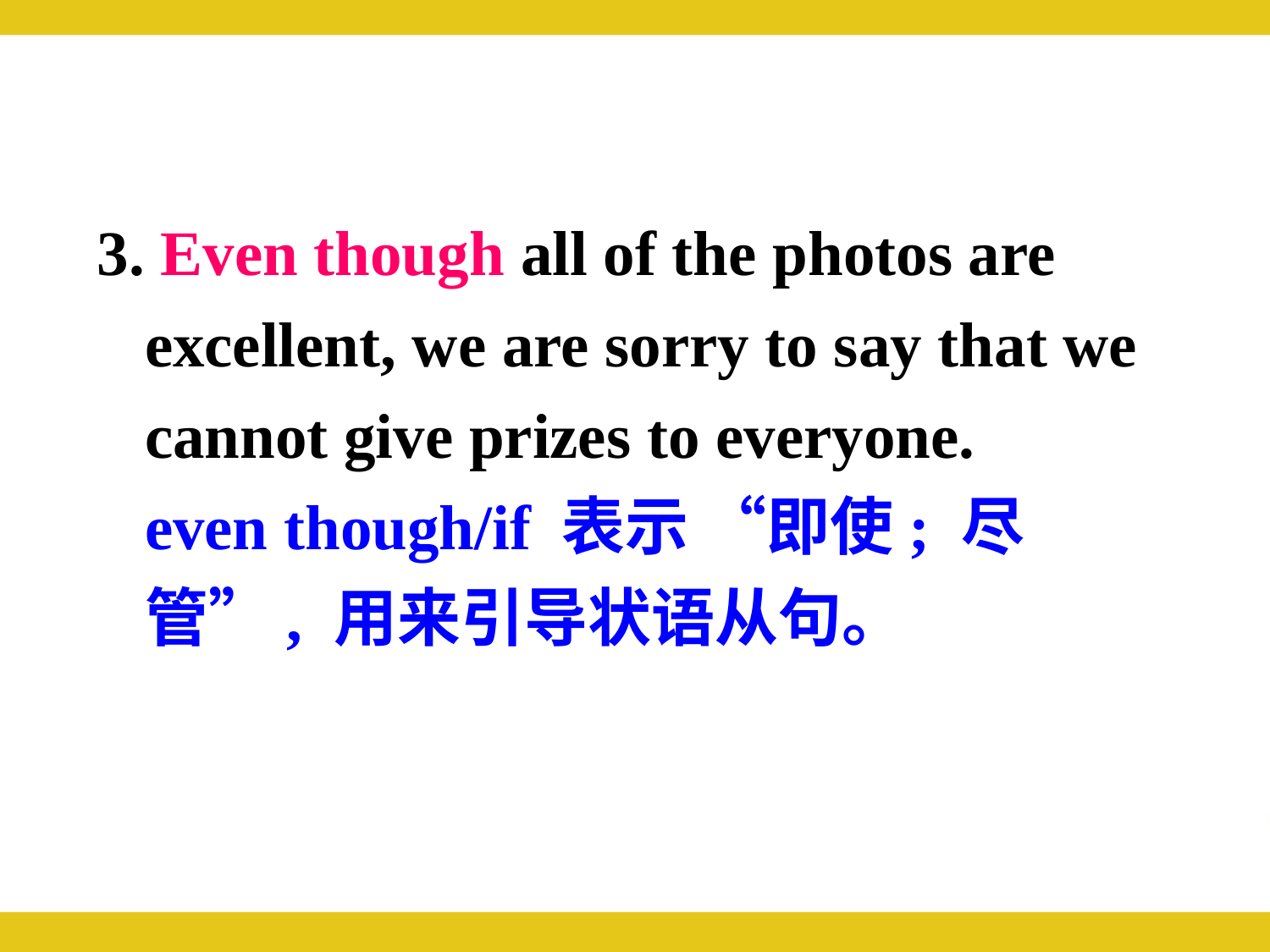

3. Even though all of the photos are excellent, we are sorry to say that we cannot give prizes to everyone.
   even though/if 表示 “即使; 尽管”, 用来引导状语从句。